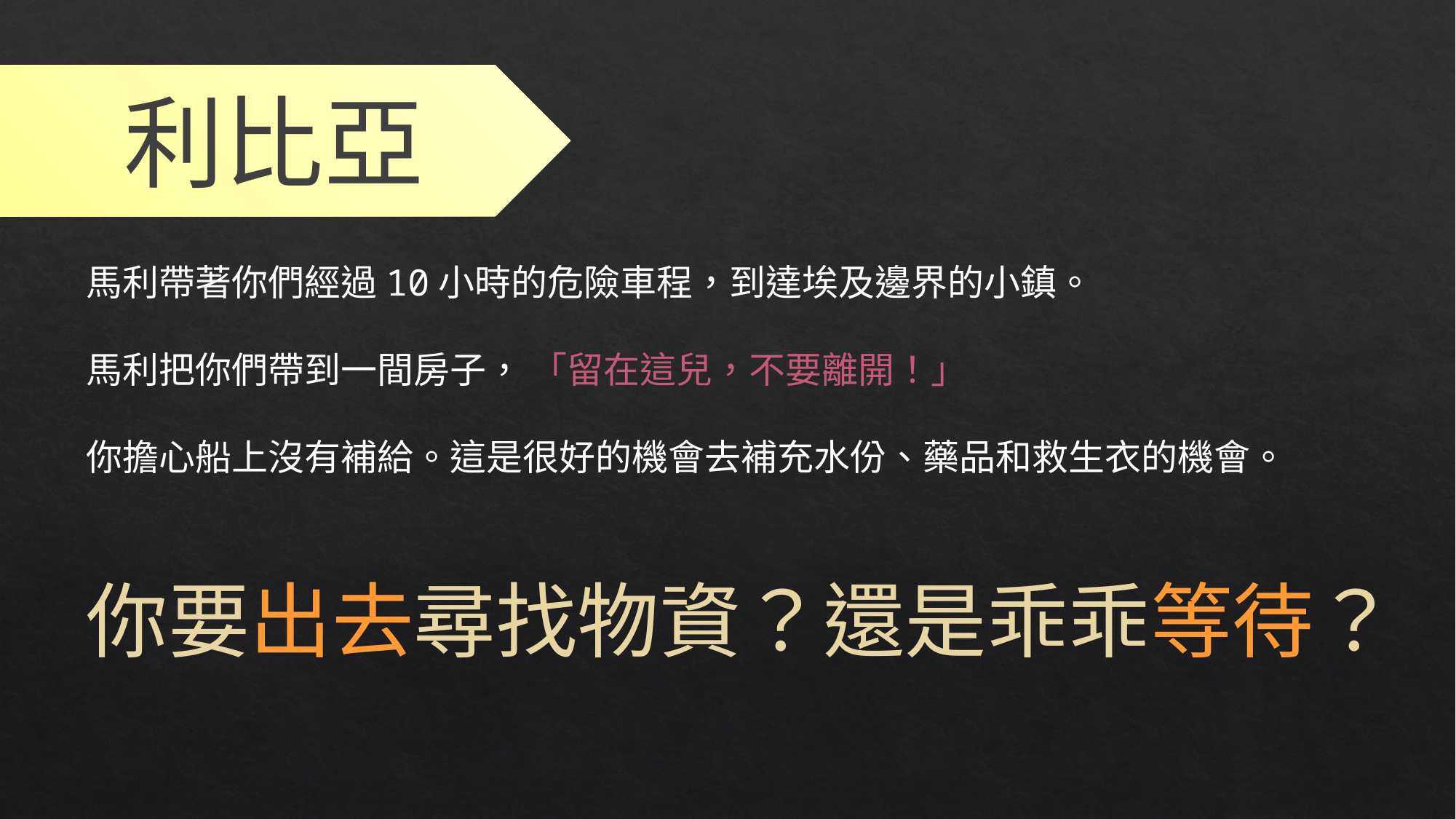

利比亞
馬利帶著你們經過10小時的危險車程，到達埃及邊界的小鎮。

馬利把你們帶到一間房子， 「留在這兒，不要離開！」

你擔心船上沒有補給。這是很好的機會去補充水份、藥品和救生衣的機會。
你要出去尋找物資？還是乖乖等待？